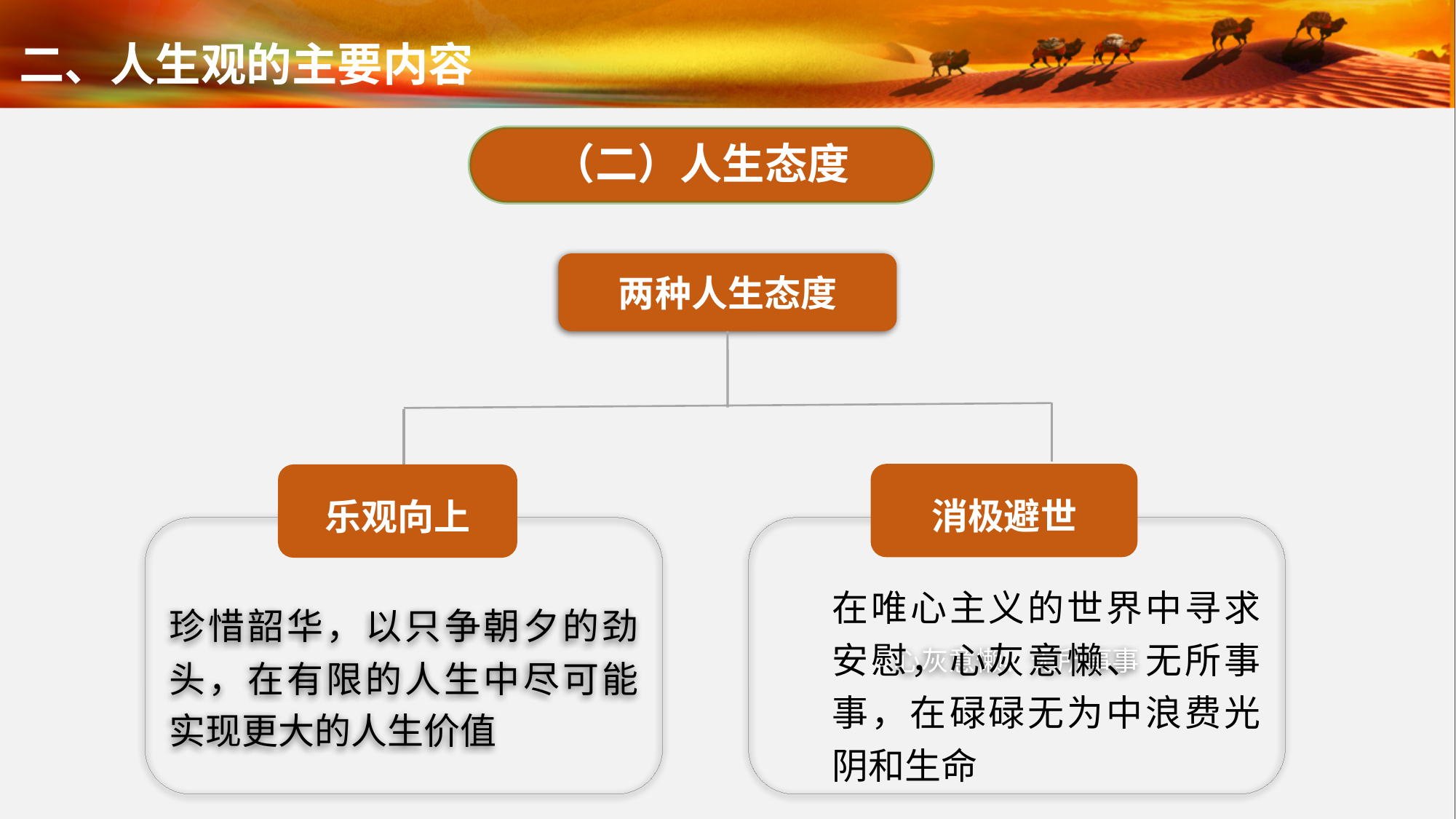

二、人生观的主要内容
（二）人生态度
两种人生态度
消极避世
乐观向上

珍惜韶华，以只争朝夕的劲头，在有限的人生中尽可能实现更大的人生价值
心灰意懒、无所事事
在唯心主义的世界中寻求安慰，心灰意懒、无所事事，在碌碌无为中浪费光阴和生命